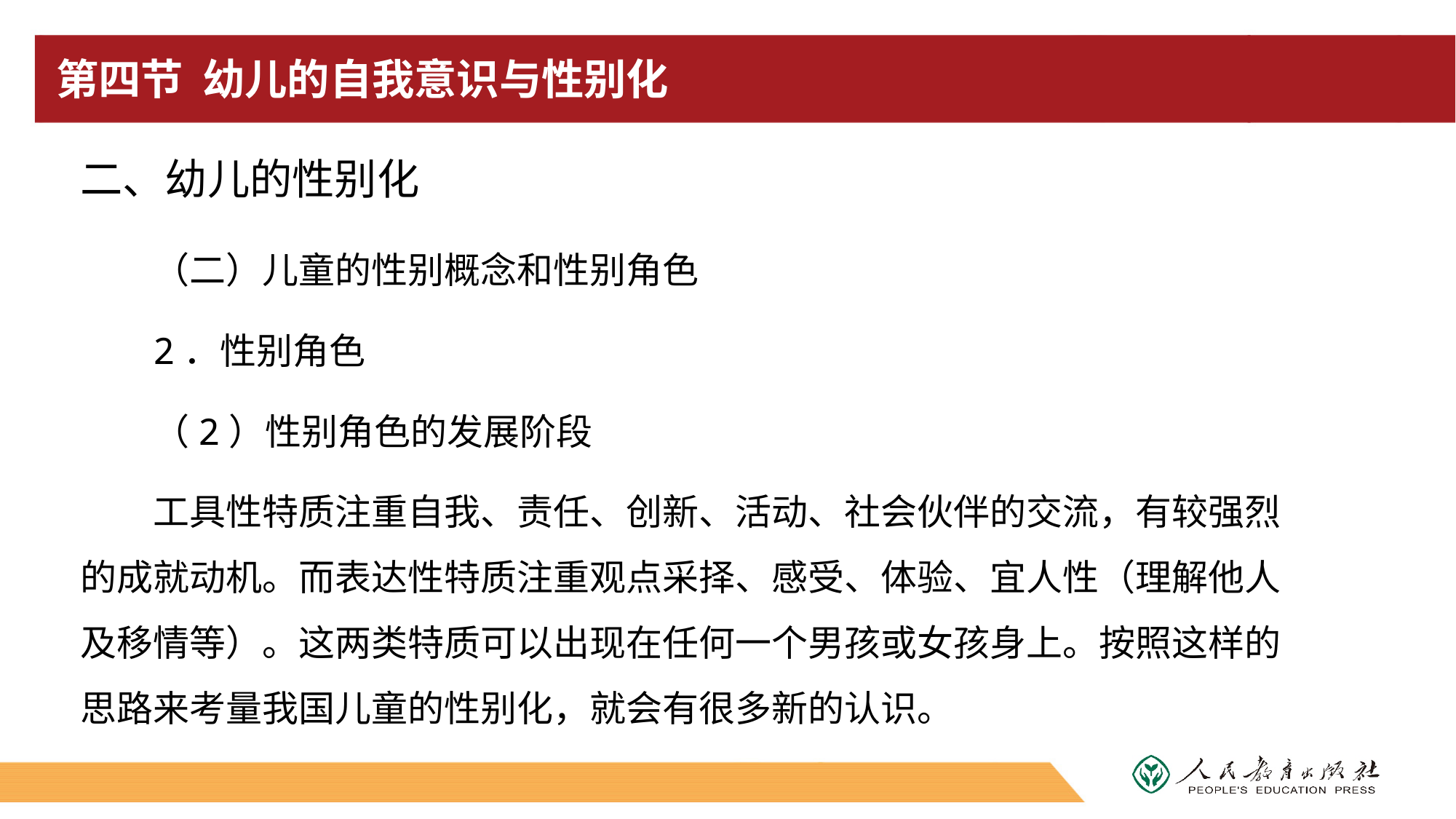

# 第四节  幼儿的自我意识与性别化
二、幼儿的性别化
（二）儿童的性别概念和性别角色
2．性别角色
（2）性别角色的发展阶段
工具性特质注重自我、责任、创新、活动、社会伙伴的交流，有较强烈的成就动机。而表达性特质注重观点采择、感受、体验、宜人性（理解他人及移情等）。这两类特质可以出现在任何一个男孩或女孩身上。按照这样的思路来考量我国儿童的性别化，就会有很多新的认识。